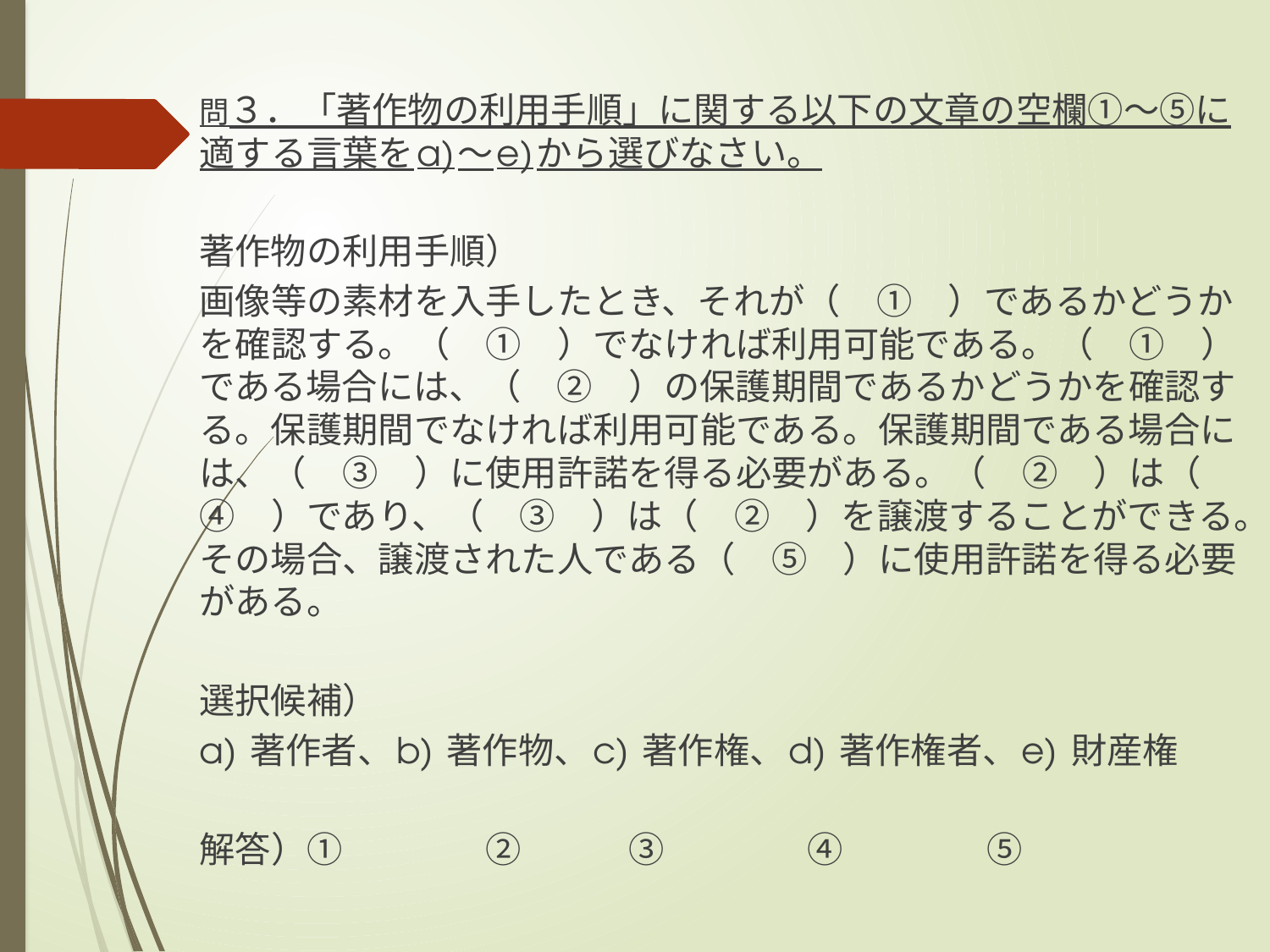

問３．「著作物の利用手順」に関する以下の文章の空欄①～⑤に適する言葉をa)～e)から選びなさい。

著作物の利用手順）
画像等の素材を入手したとき、それが（　①　）であるかどうかを確認する。（　①　）でなければ利用可能である。（　①　）である場合には、（　②　）の保護期間であるかどうかを確認する。保護期間でなければ利用可能である。保護期間である場合には、（　③　）に使用許諾を得る必要がある。（　②　）は（　④　）であり、（　③　）は（　②　）を譲渡することができる。その場合、譲渡された人である（　⑤　）に使用許諾を得る必要がある。

選択候補）
a) 著作者、b) 著作物、c) 著作権、d) 著作権者、e) 財産権

解答）①　　　　②　　　③　　　　④　　　　⑤